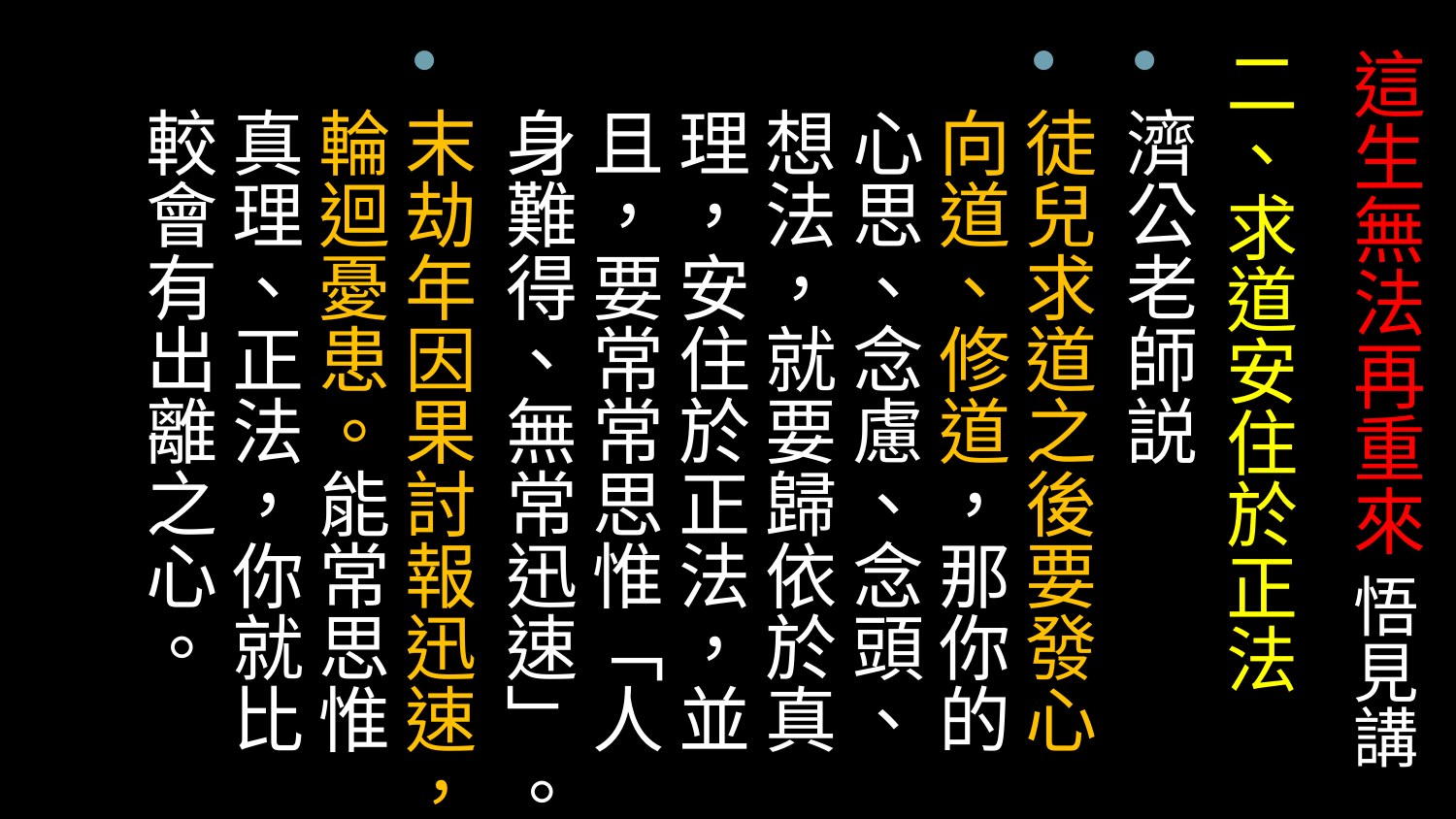

# 這生無法再重來 悟見講
二、求道安住於正法
濟公老師説
徒兒求道之後要發心向道、修道，那你的心思、念慮、念頭、想法，就要歸依於真理，安住於正法，並且，要常常思惟「人身難得、無常迅速」。
末劫年因果討報迅速，輪迴憂患。能常思惟真理、正法，你就比較會有出離之心。